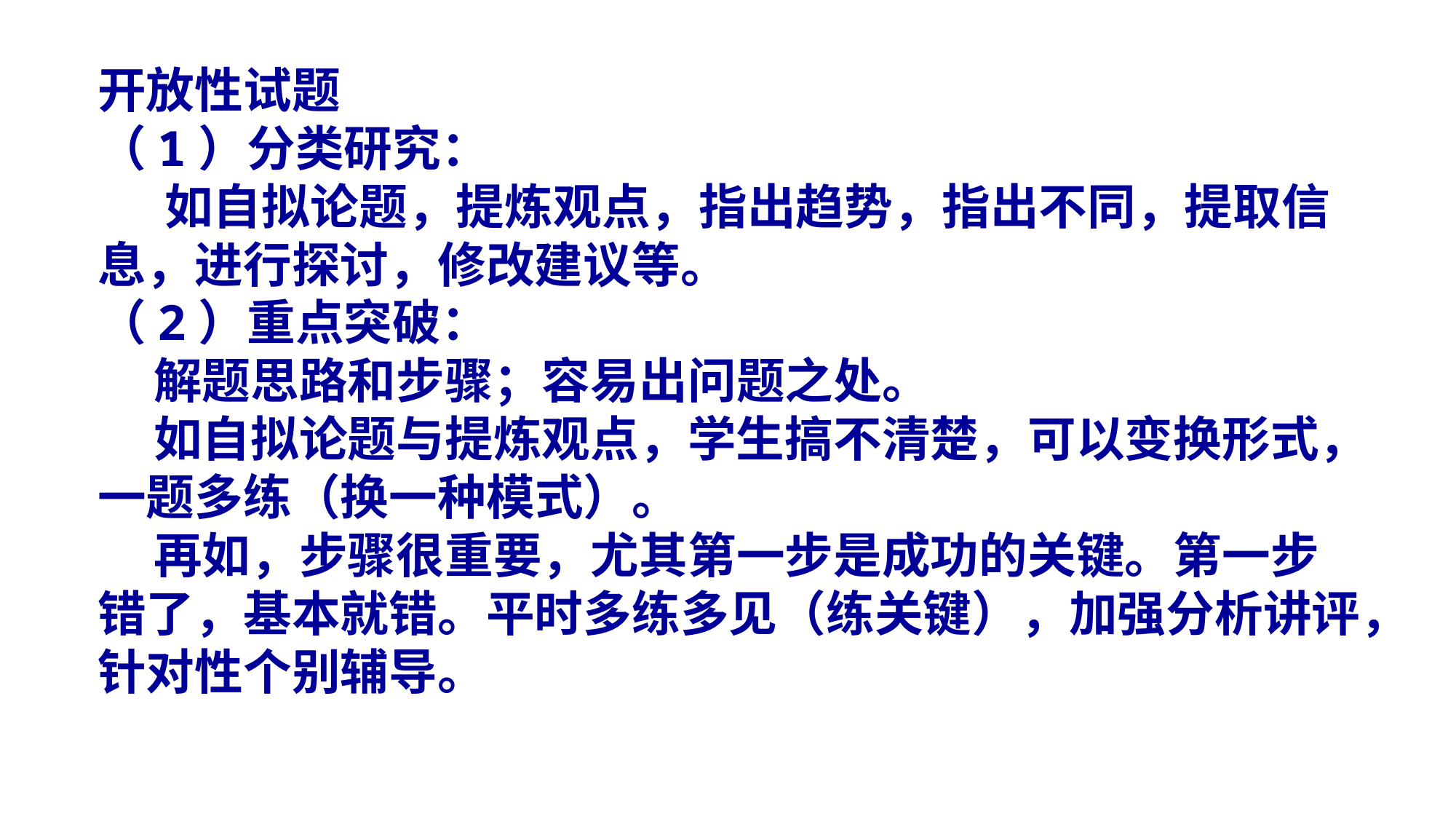

开放性试题
（1）分类研究：
     如自拟论题，提炼观点，指出趋势，指出不同，提取信息，进行探讨，修改建议等。
（2）重点突破：
    解题思路和步骤；容易出问题之处。
    如自拟论题与提炼观点，学生搞不清楚，可以变换形式，一题多练（换一种模式）。
    再如，步骤很重要，尤其第一步是成功的关键。第一步错了，基本就错。平时多练多见（练关键），加强分析讲评，针对性个别辅导。